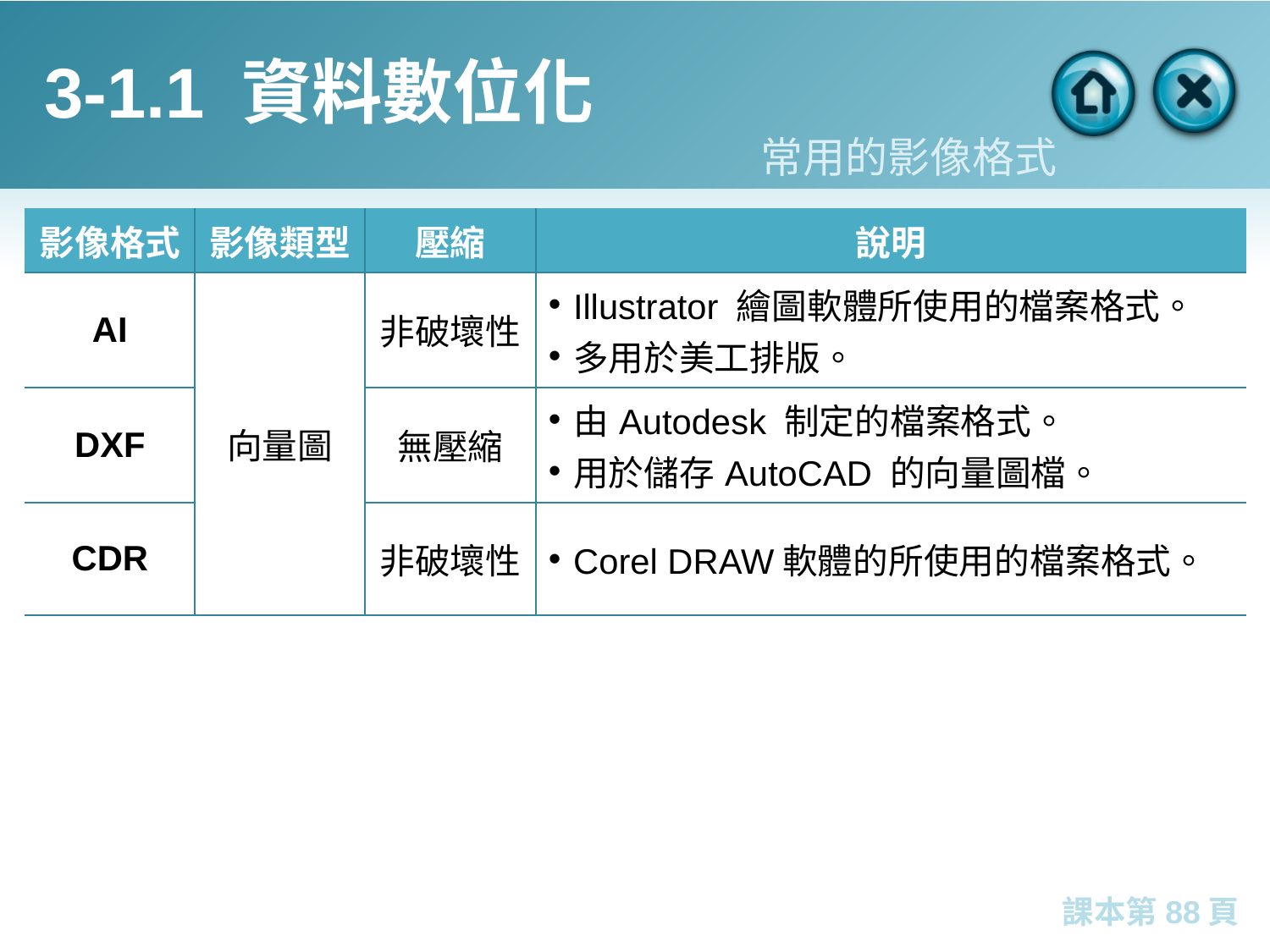

# 3-1.1 資料數位化
常用的影像格式
| 影像格式 | 影像類型 | 壓縮 | 說明 |
| --- | --- | --- | --- |
| AI | 向量圖 | 非破壞性 | Illustrator 繪圖軟體所使用的檔案格式。 多用於美工排版。 |
| DXF |  | 無壓縮 | 由Autodesk 制定的檔案格式。 用於儲存AutoCAD 的向量圖檔。 |
| CDR |  | 非破壞性 | Corel DRAW軟體的所使用的檔案格式。 |
課本第88頁